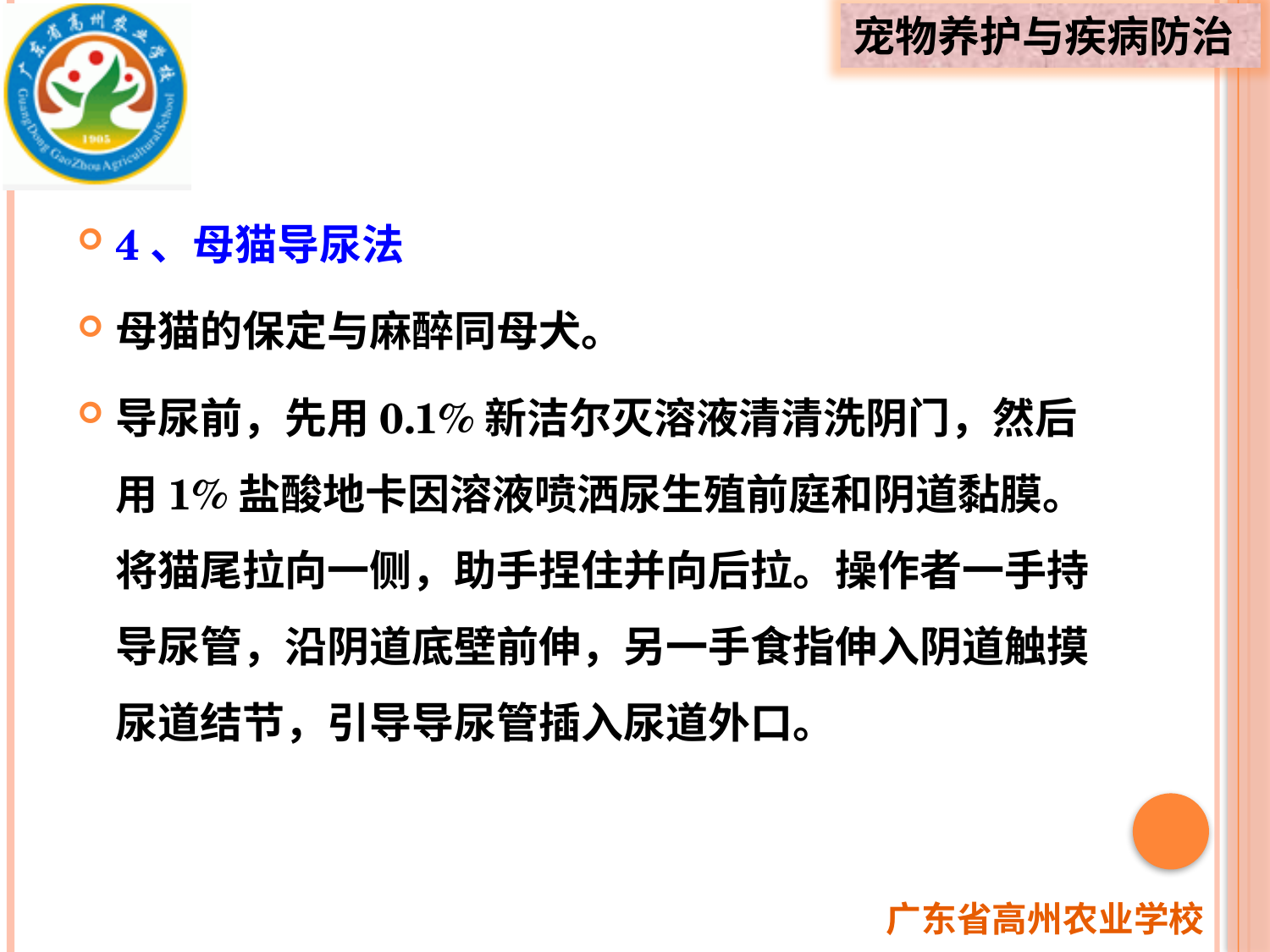

4、母猫导尿法
母猫的保定与麻醉同母犬。
导尿前，先用0.1%新洁尔灭溶液清清洗阴门，然后用1%盐酸地卡因溶液喷洒尿生殖前庭和阴道黏膜。将猫尾拉向一侧，助手捏住并向后拉。操作者一手持导尿管，沿阴道底壁前伸，另一手食指伸入阴道触摸尿道结节，引导导尿管插入尿道外口。